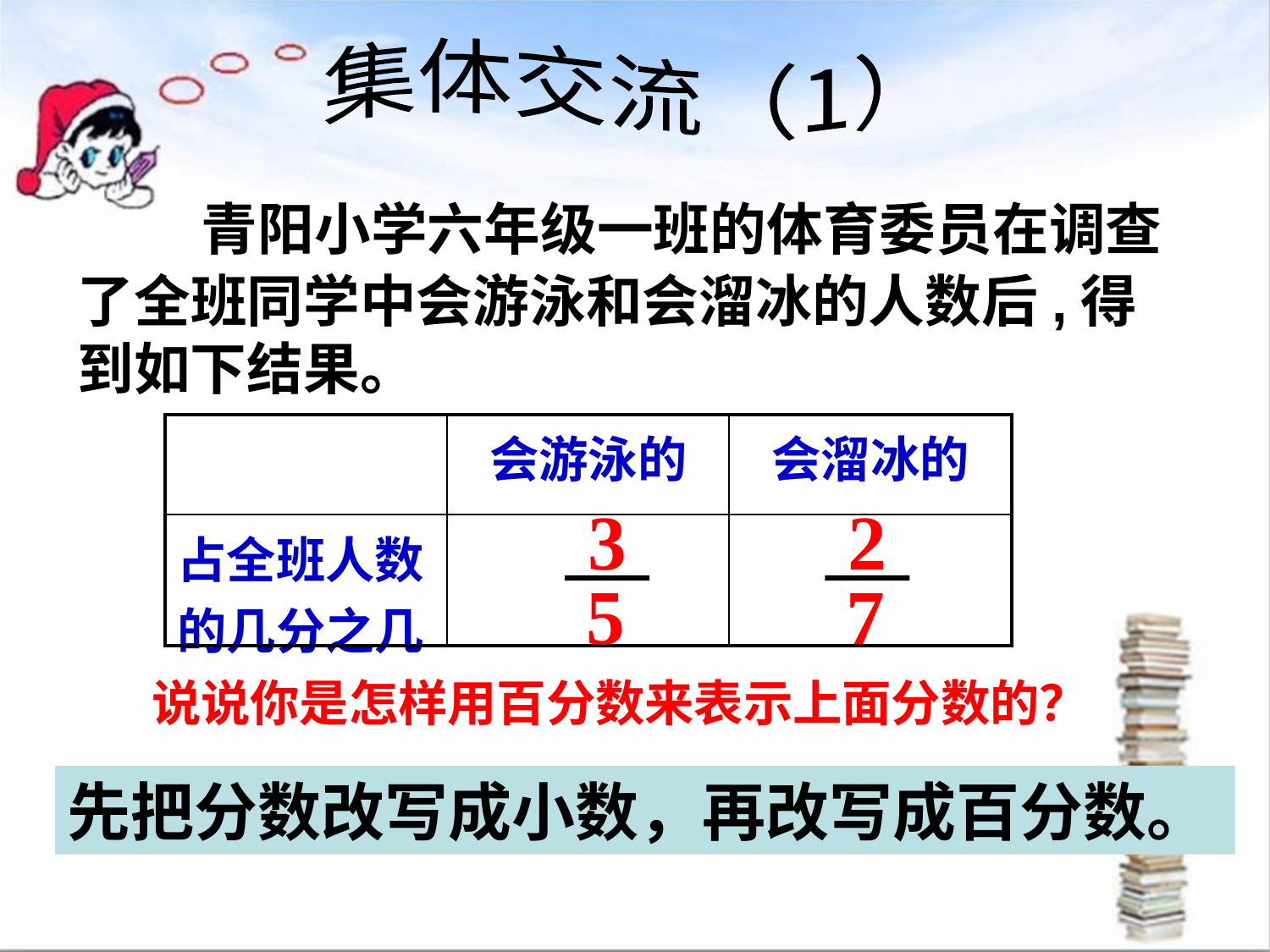

集体交流（1）
      青阳小学六年级一班的体育委员在调查了全班同学中会游泳和会溜冰的人数后,得到如下结果。
|  | 会游泳的 | 会溜冰的 |
| --- | --- | --- |
| 占全班人数的几分之几 |  |  |
3
5

2
7

  说说你是怎样用百分数来表示上面分数的？
先把分数改写成小数，再改写成百分数。